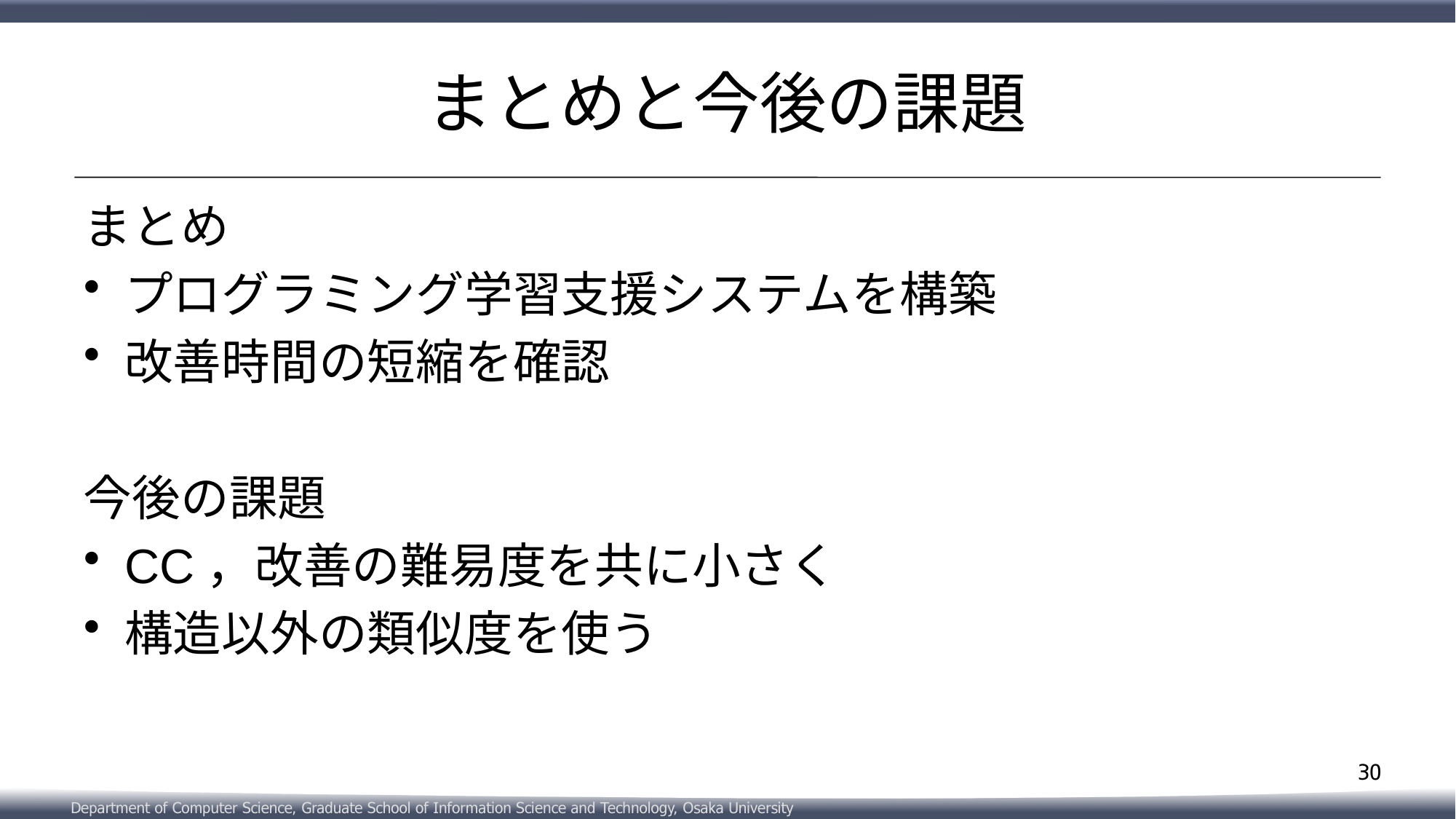

# まとめと今後の課題
まとめ
プログラミング学習支援システムを構築
改善時間の短縮を確認

今後の課題
CC，改善の難易度を共に小さく
構造以外の類似度を使う
30